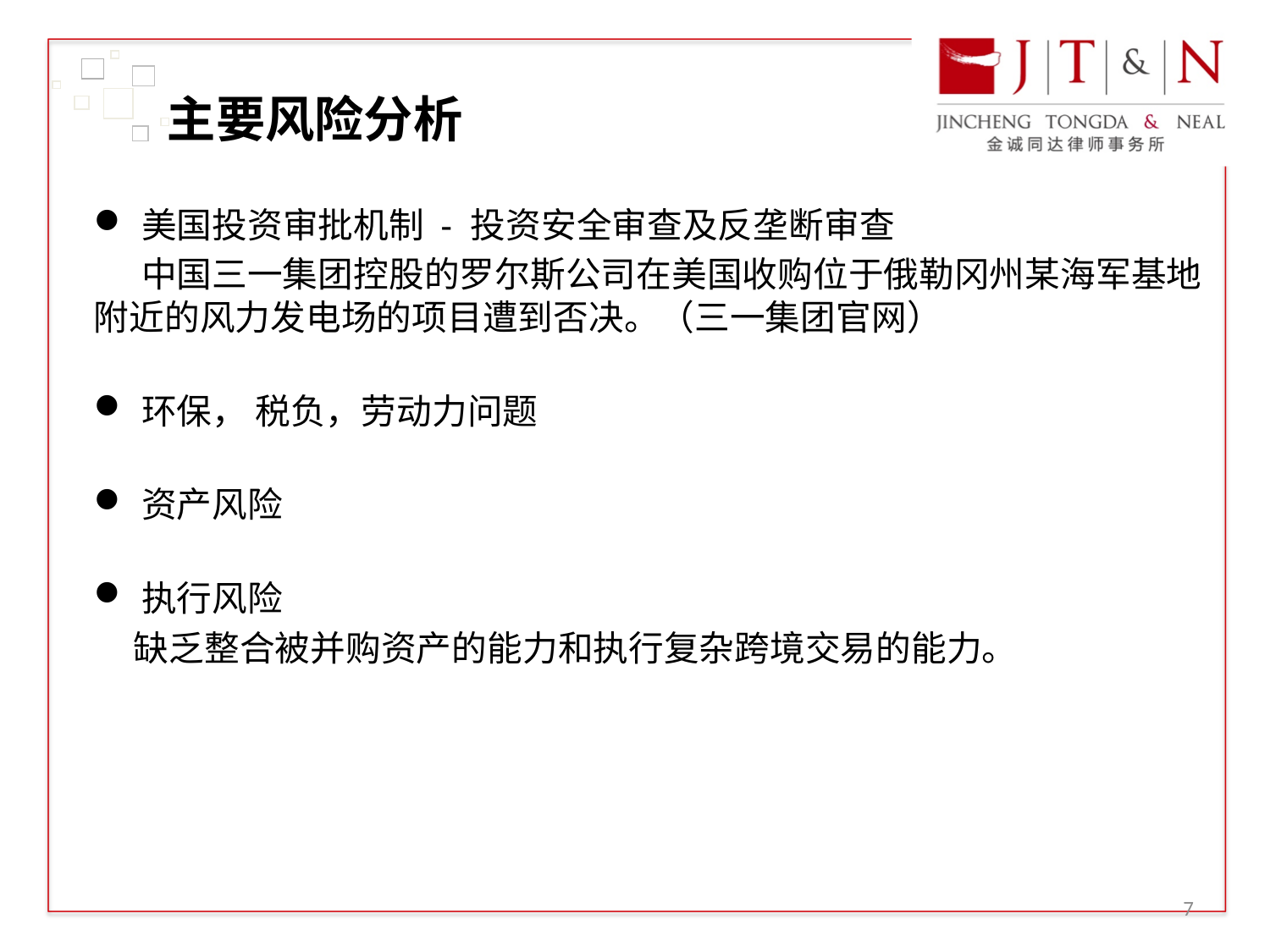

# 主要风险分析

美国投资审批机制 - 投资安全审查及反垄断审查
     中国三一集团控股的罗尔斯公司在美国收购位于俄勒冈州某海军基地附近的风力发电场的项目遭到否决。（三一集团官网）

环保， 税负，劳动力问题

资产风险

执行风险
    缺乏整合被并购资产的能力和执行复杂跨境交易的能力。

7